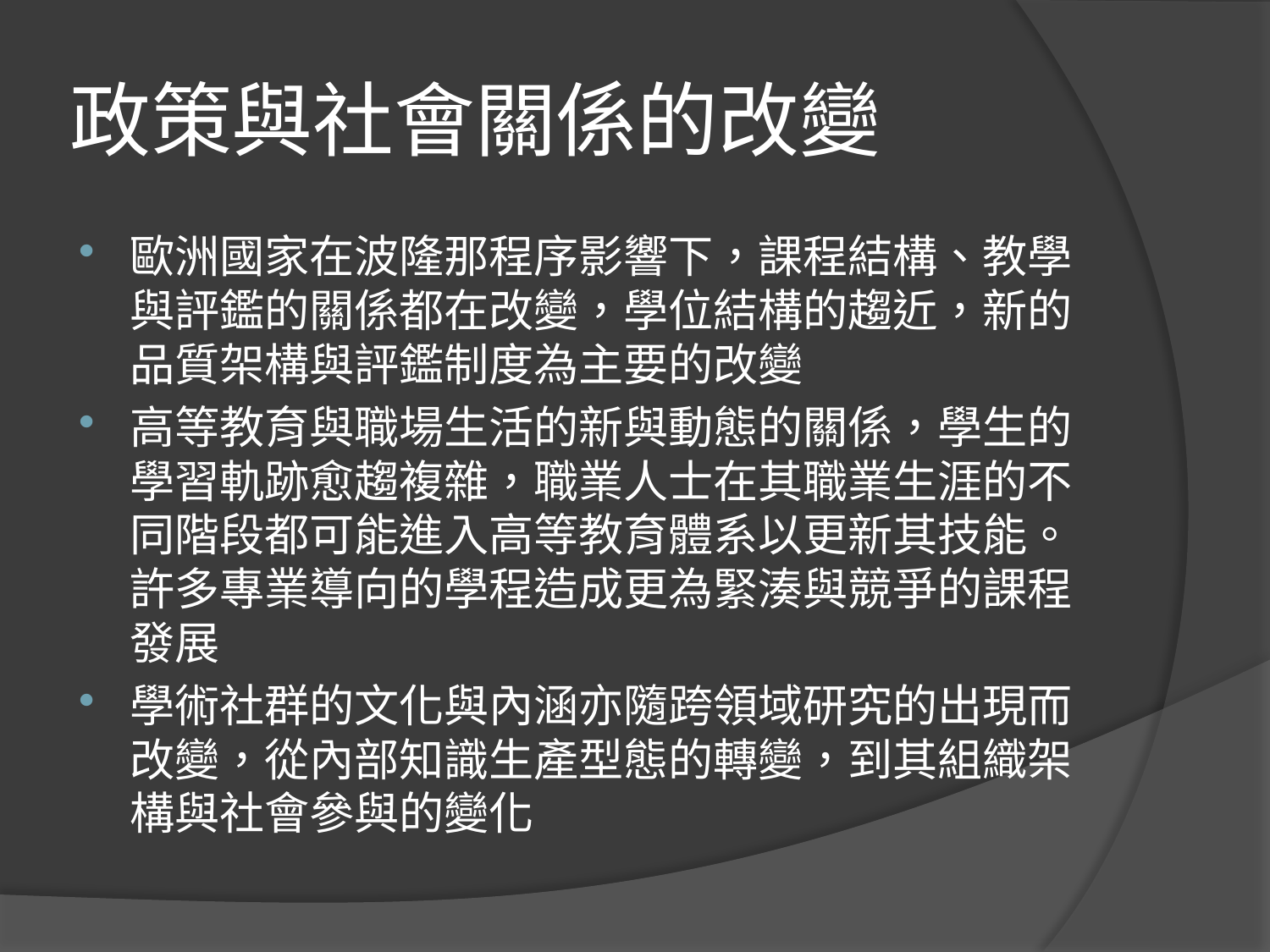

# 政策與社會關係的改變
歐洲國家在波隆那程序影響下，課程結構、教學與評鑑的關係都在改變，學位結構的趨近，新的品質架構與評鑑制度為主要的改變
高等教育與職場生活的新與動態的關係，學生的學習軌跡愈趨複雜，職業人士在其職業生涯的不同階段都可能進入高等教育體系以更新其技能。許多專業導向的學程造成更為緊湊與競爭的課程發展
學術社群的文化與內涵亦隨跨領域研究的出現而改變，從內部知識生產型態的轉變，到其組織架構與社會參與的變化